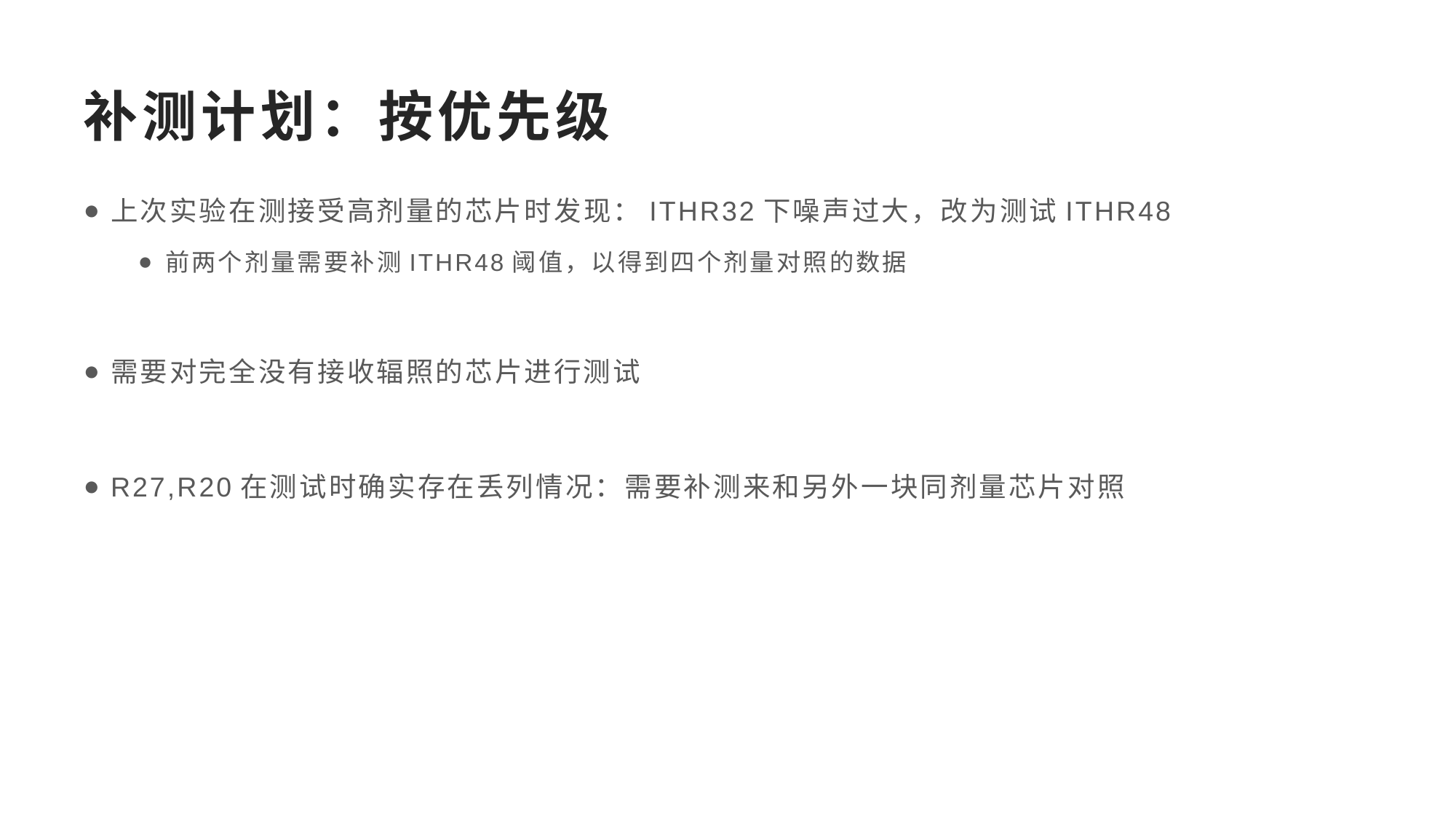

# 补测计划：按优先级
上次实验在测接受高剂量的芯片时发现：ITHR32下噪声过大，改为测试ITHR48
前两个剂量需要补测ITHR48阈值，以得到四个剂量对照的数据

需要对完全没有接收辐照的芯片进行测试

R27,R20在测试时确实存在丢列情况：需要补测来和另外一块同剂量芯片对照